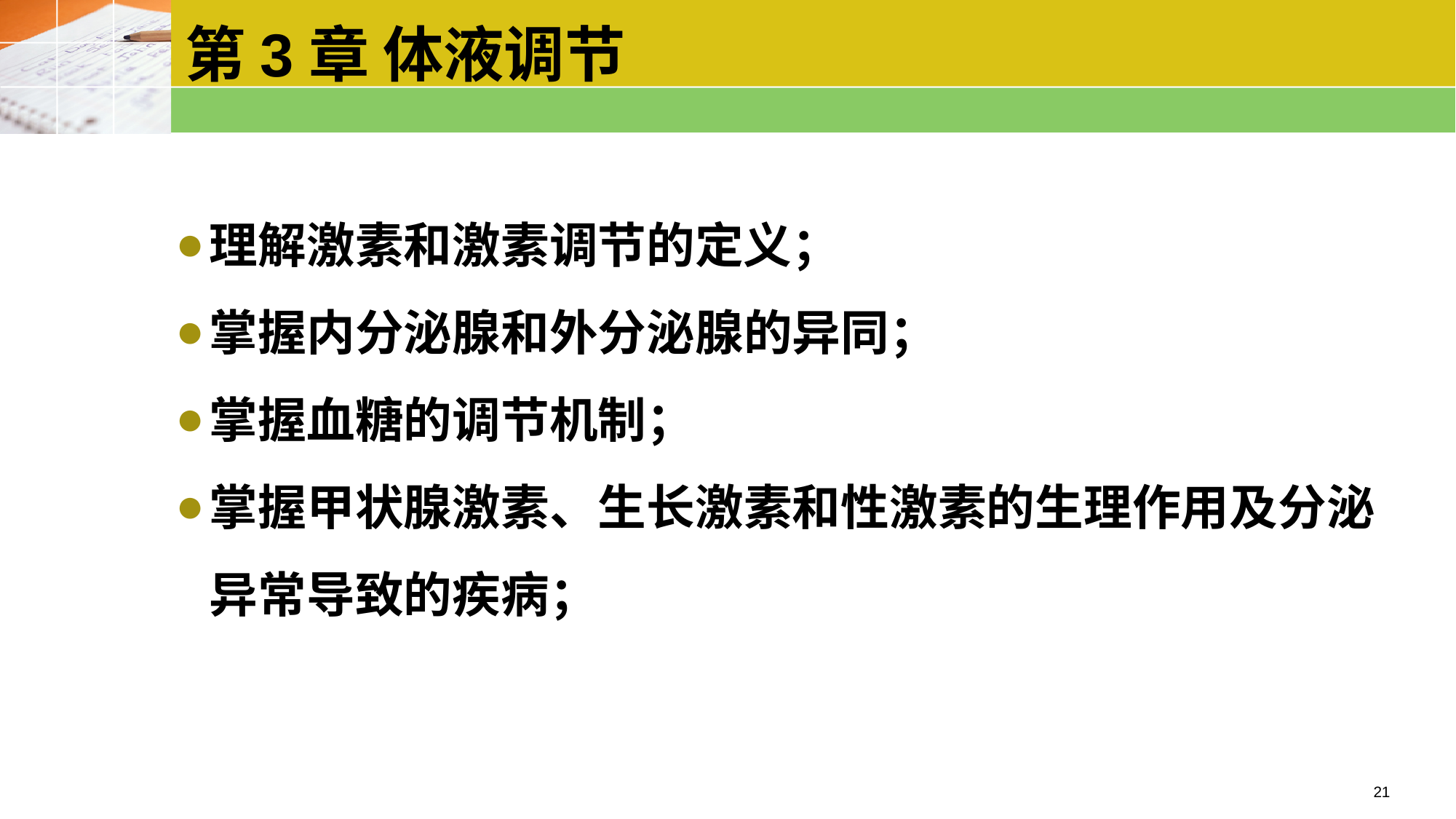

第3章 体液调节
理解激素和激素调节的定义；
掌握内分泌腺和外分泌腺的异同；
掌握血糖的调节机制；
掌握甲状腺激素、生长激素和性激素的生理作用及分泌异常导致的疾病；
21